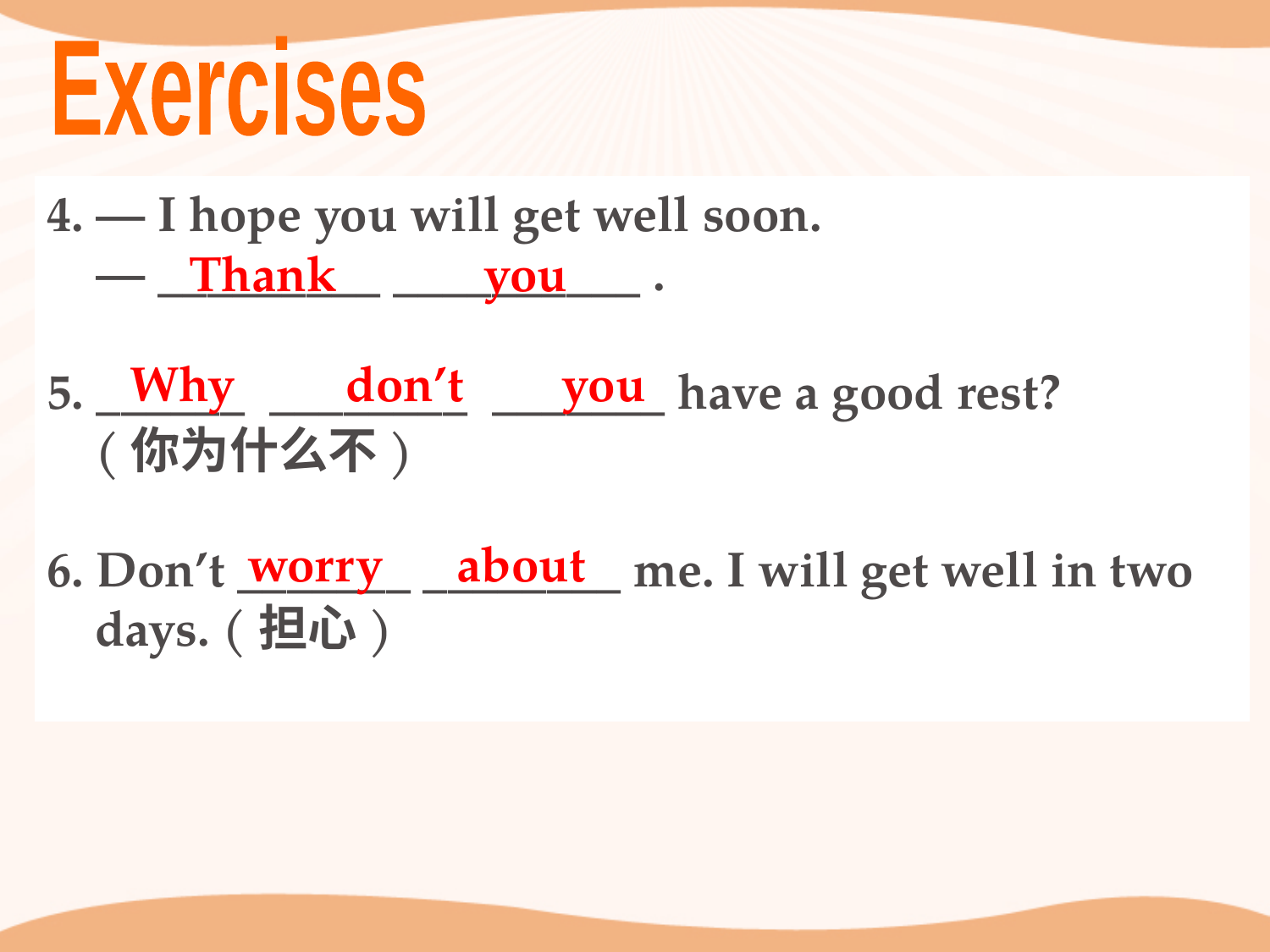

Exercises
4. — I hope you will get well soon.
    — _________ __________ .

5. ______  ________  _______ have a good rest?          (你为什么不)

6. Don’t _______ ________ me. I will get well in two days. (担心)

Thank            you
Why         don’t        you
worry      about